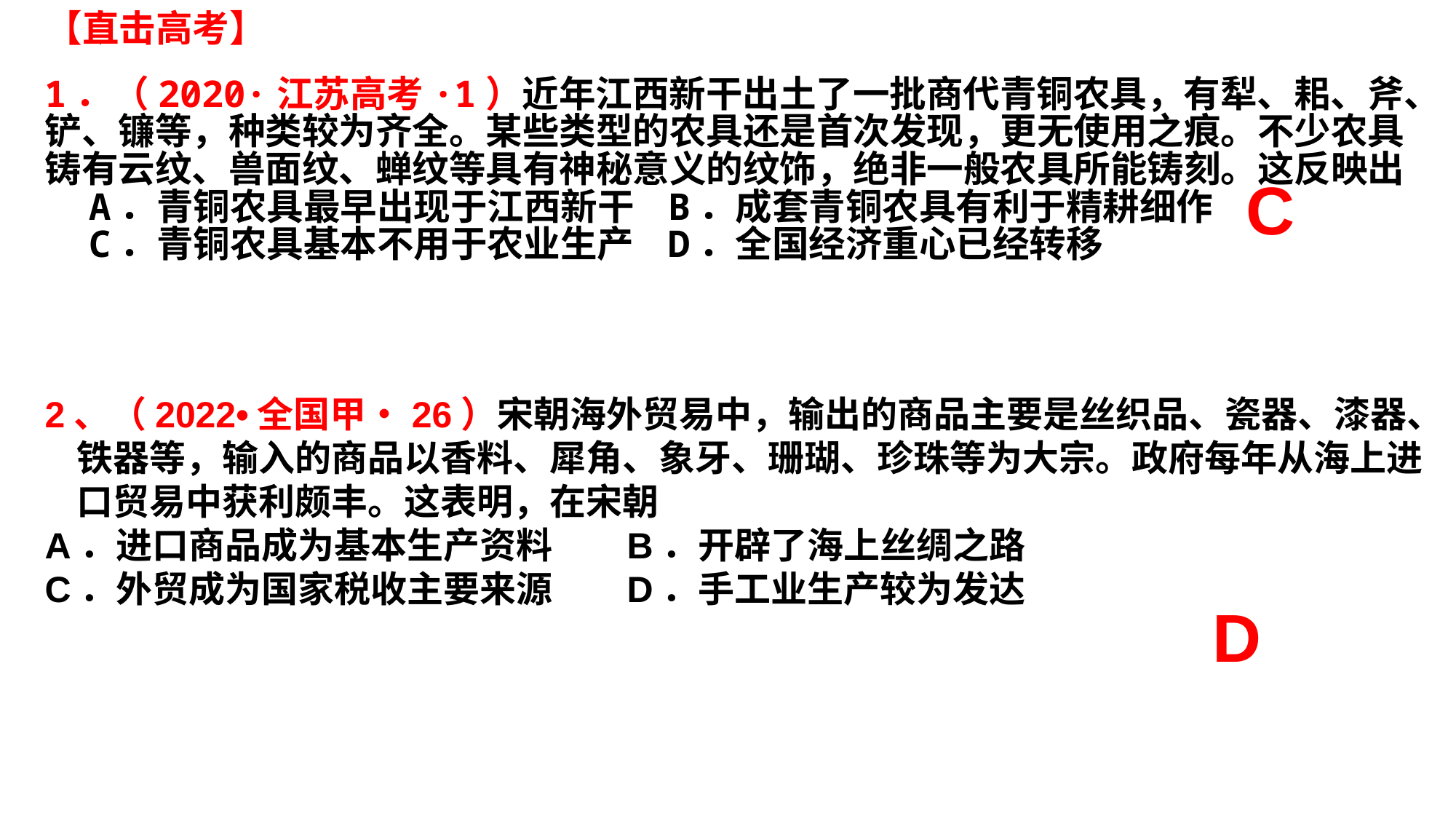

【直击高考】
1．（2020·江苏高考·1）近年江西新干出土了一批商代青铜农具，有犁、耜、斧、铲、镰等，种类较为齐全。某些类型的农具还是首次发现，更无使用之痕。不少农具铸有云纹、兽面纹、蝉纹等具有神秘意义的纹饰，绝非一般农具所能铸刻。这反映出
  A．青铜农具最早出现于江西新干   B．成套青铜农具有利于精耕细作
  C．青铜农具基本不用于农业生产   D．全国经济重心已经转移

C
2、（2022•全国甲•26）宋朝海外贸易中，输出的商品主要是丝织品、瓷器、漆器、铁器等，输入的商品以香料、犀角、象牙、珊瑚、珍珠等为大宗。政府每年从海上进口贸易中获利颇丰。这表明，在宋朝
A．进口商品成为基本生产资料        B．开辟了海上丝绸之路
C．外贸成为国家税收主要来源        D．手工业生产较为发达
D